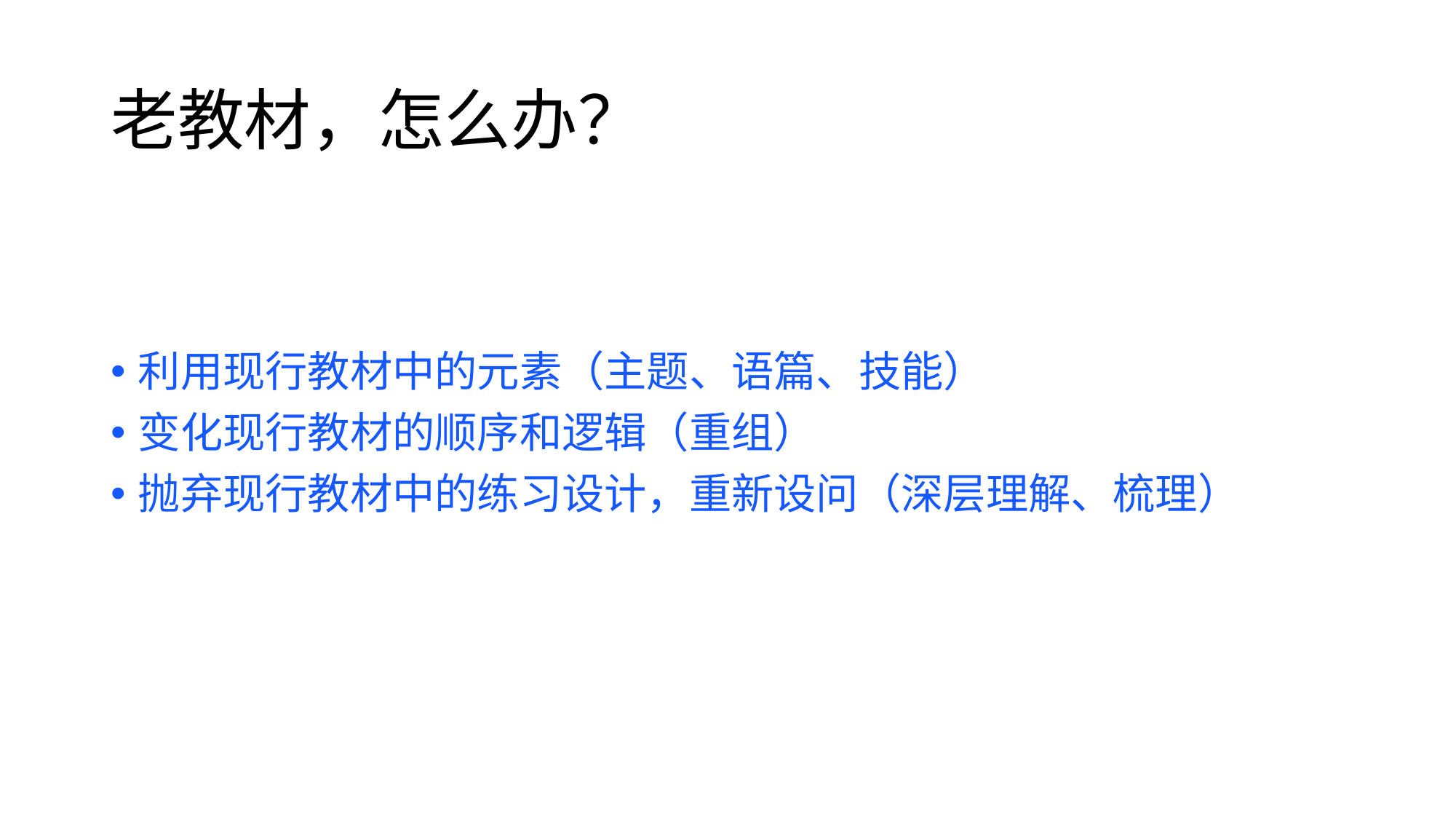

# 老教材，怎么办？

利用现行教材中的元素（主题、语篇、技能）
变化现行教材的顺序和逻辑（重组）
抛弃现行教材中的练习设计，重新设问（深层理解、梳理）